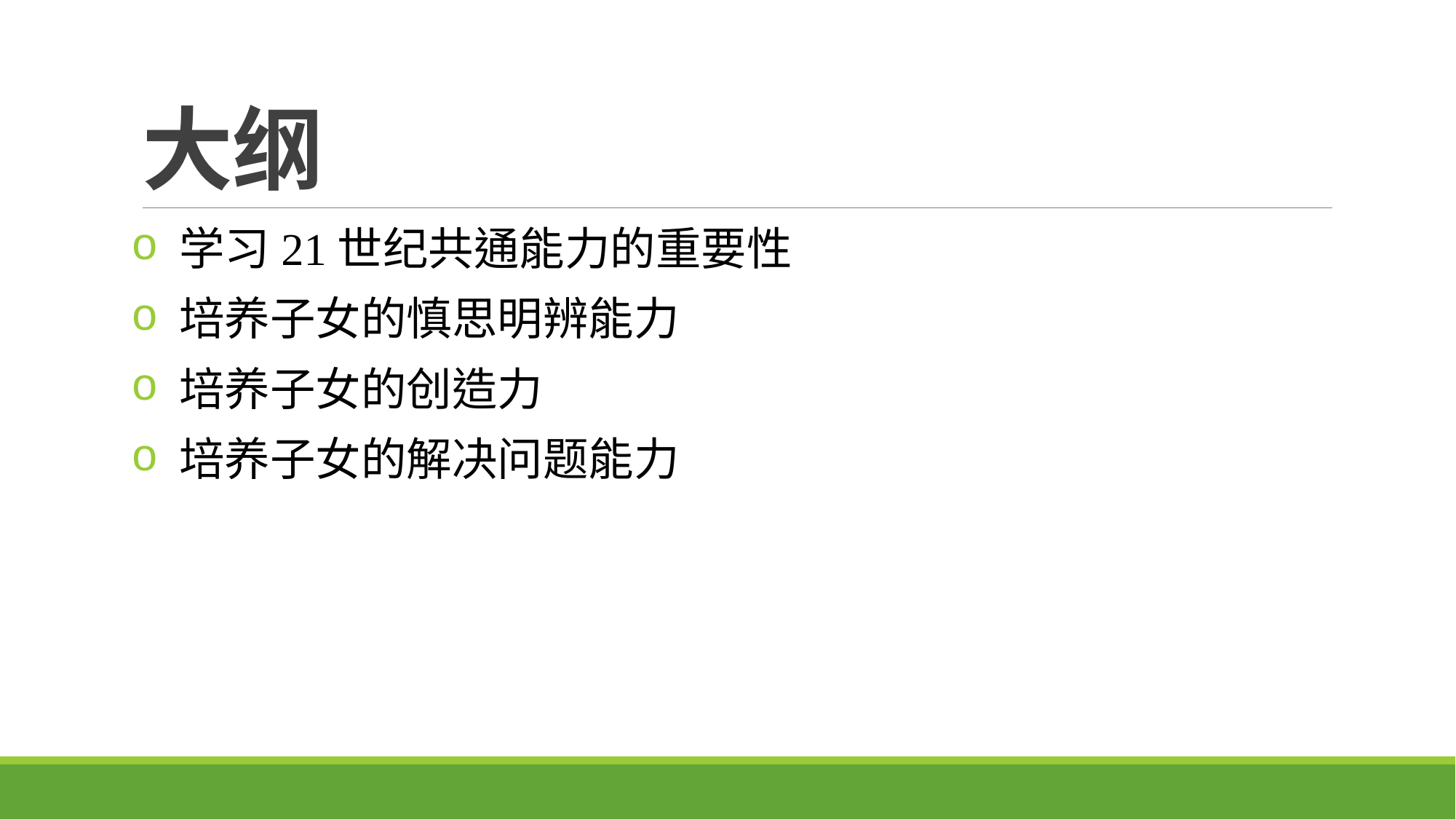

# 大纲
 学习21世纪共通能力的重要性
 培养子女的慎思明辨能力
 培养子女的创造力
 培养子女的解决问题能力